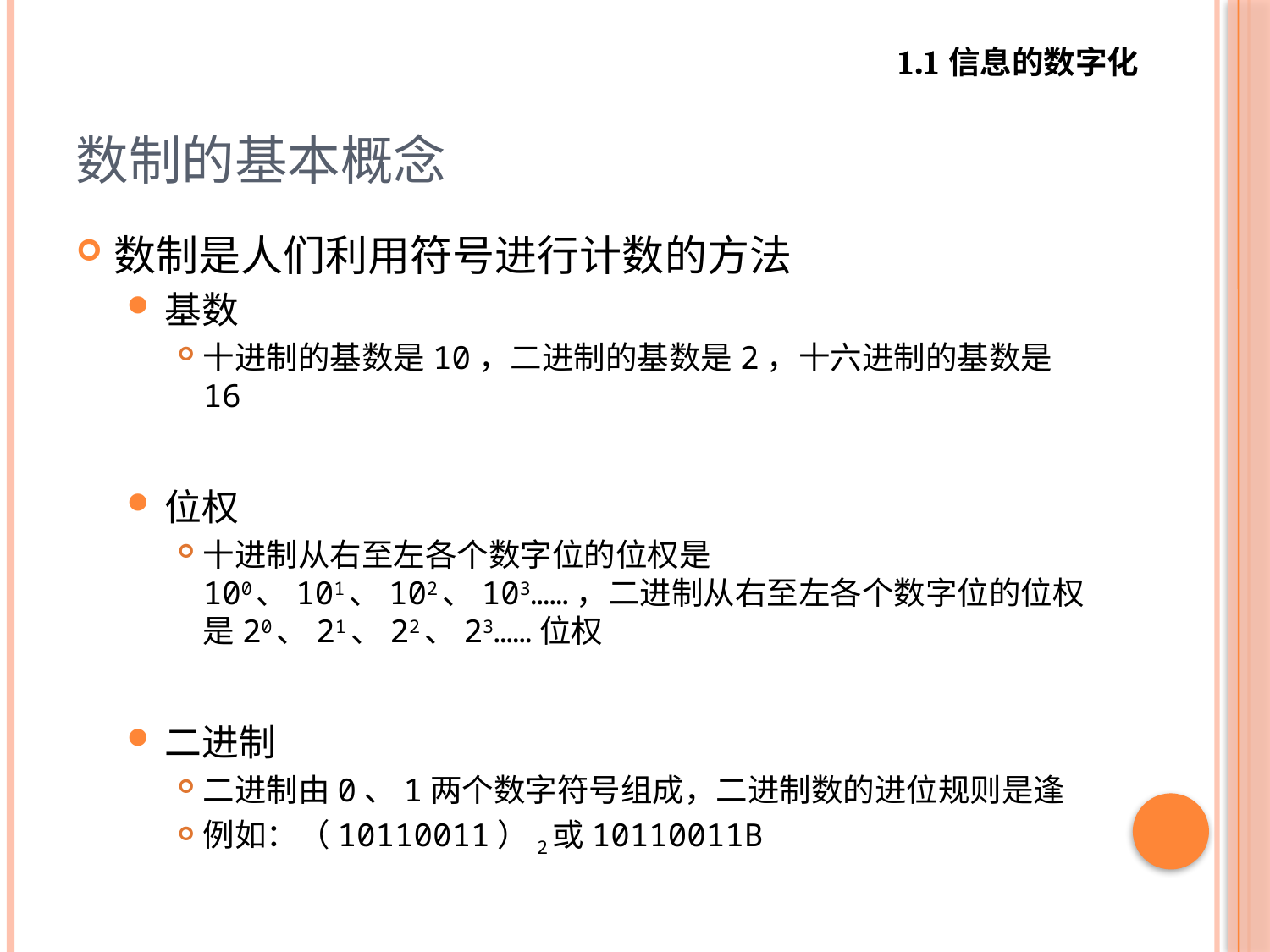

1.1信息的数字化
# 数制的基本概念
数制是人们利用符号进行计数的方法
基数
十进制的基数是10，二进制的基数是2，十六进制的基数是16

位权
十进制从右至左各个数字位的位权是100、101、102、103……，二进制从右至左各个数字位的位权是20、21、22、23……位权

二进制
二进制由0、1两个数字符号组成，二进制数的进位规则是逢
例如：（10110011）2或10110011B